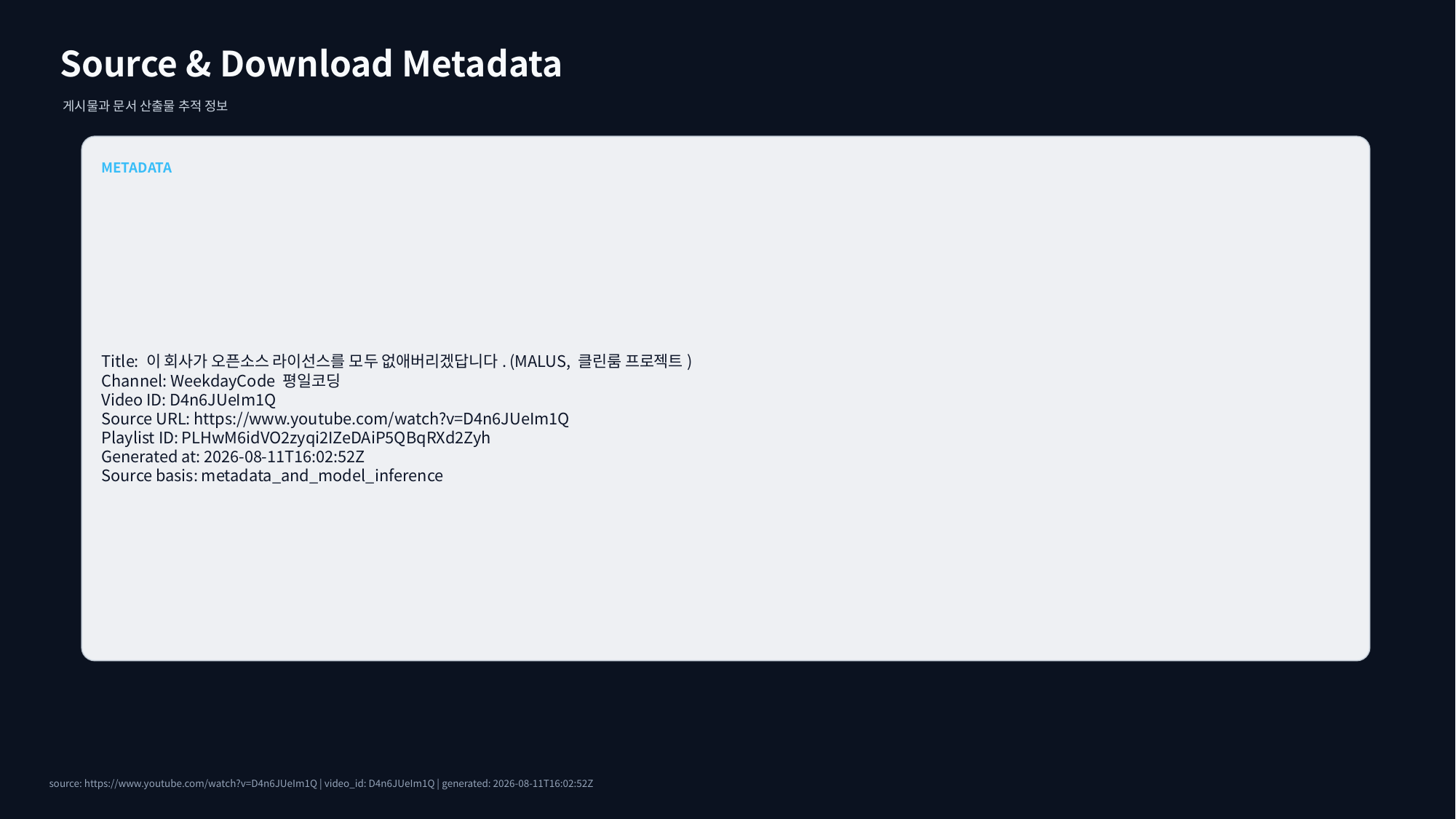

Source & Download Metadata
게시물과 문서 산출물 추적 정보

METADATA
Title: 이 회사가 오픈소스 라이선스를 모두 없애버리겠답니다. (MALUS, 클린룸 프로젝트)
Channel: WeekdayCode 평일코딩
Video ID: D4n6JUeIm1Q
Source URL: https://www.youtube.com/watch?v=D4n6JUeIm1Q
Playlist ID: PLHwM6idVO2zyqi2IZeDAiP5QBqRXd2Zyh
Generated at: 2026-08-11T16:02:52Z
Source basis: metadata_and_model_inference
source: https://www.youtube.com/watch?v=D4n6JUeIm1Q | video_id: D4n6JUeIm1Q | generated: 2026-08-11T16:02:52Z